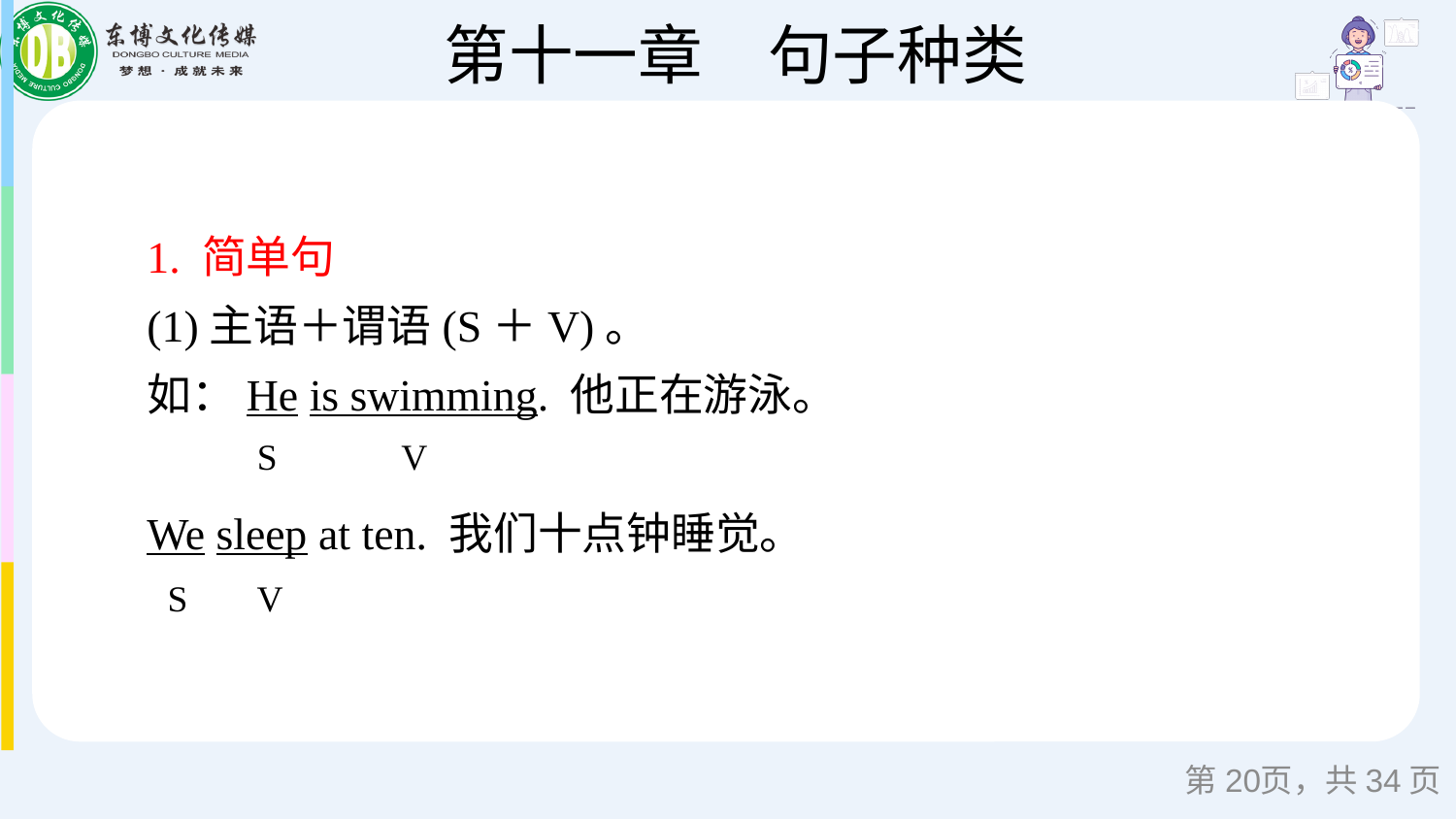

1. 简单句
(1)主语＋谓语(S＋V)。
如：He is swimming. 他正在游泳。

We sleep at ten. 我们十点钟睡觉。
S
V
S
V
第20页，共34页